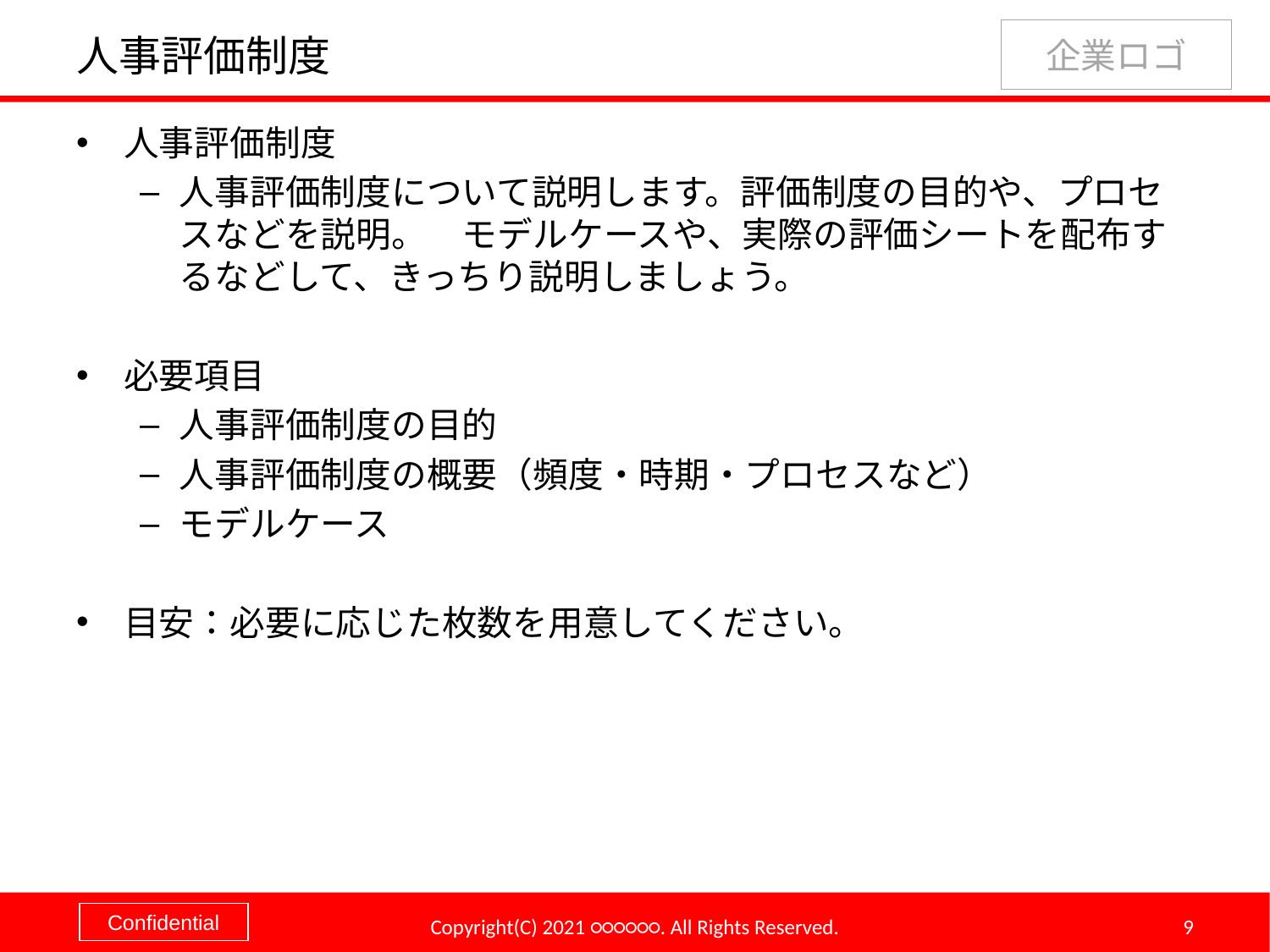

# 人事評価制度
人事評価制度
人事評価制度について説明します。評価制度の目的や、プロセスなどを説明。　モデルケースや、実際の評価シートを配布するなどして、きっちり説明しましょう。

必要項目
人事評価制度の目的
人事評価制度の概要（頻度・時期・プロセスなど）
モデルケース

目安：必要に応じた枚数を用意してください。
Copyright(C) 2021 ○○○○○○. All Rights Reserved.
9